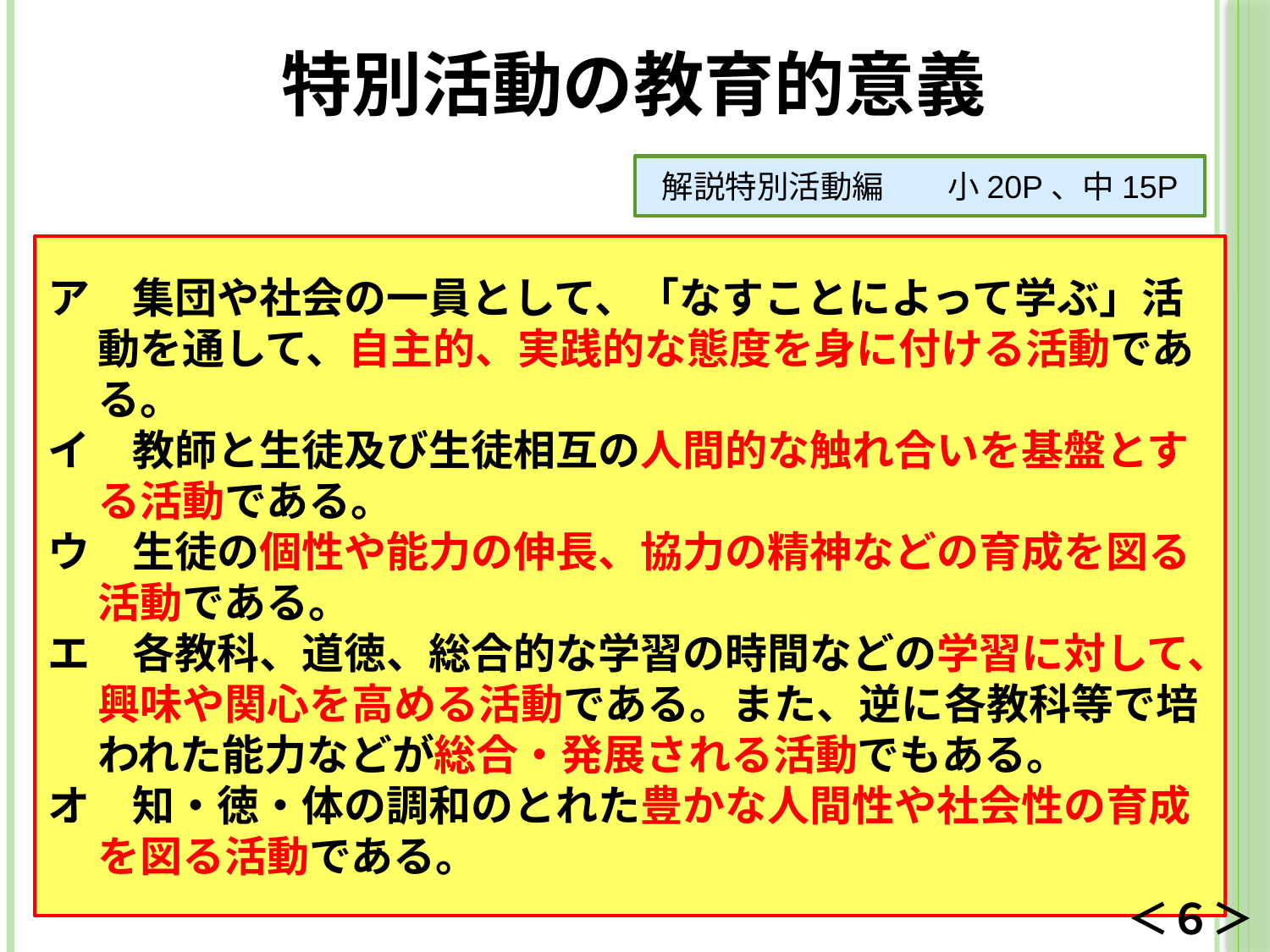

# 特別活動の教育的意義
解説特別活動編　　小20P、中15P
ア　集団や社会の一員として、「なすことによって学ぶ」活動を通して、自主的、実践的な態度を身に付ける活動である。
イ　教師と生徒及び生徒相互の人間的な触れ合いを基盤とする活動である。
ウ　生徒の個性や能力の伸長、協力の精神などの育成を図る活動である。
エ　各教科、道徳、総合的な学習の時間などの学習に対して、興味や関心を高める活動である。また、逆に各教科等で培われた能力などが総合・発展される活動でもある。
オ　知・徳・体の調和のとれた豊かな人間性や社会性の育成を図る活動である。
＜６＞